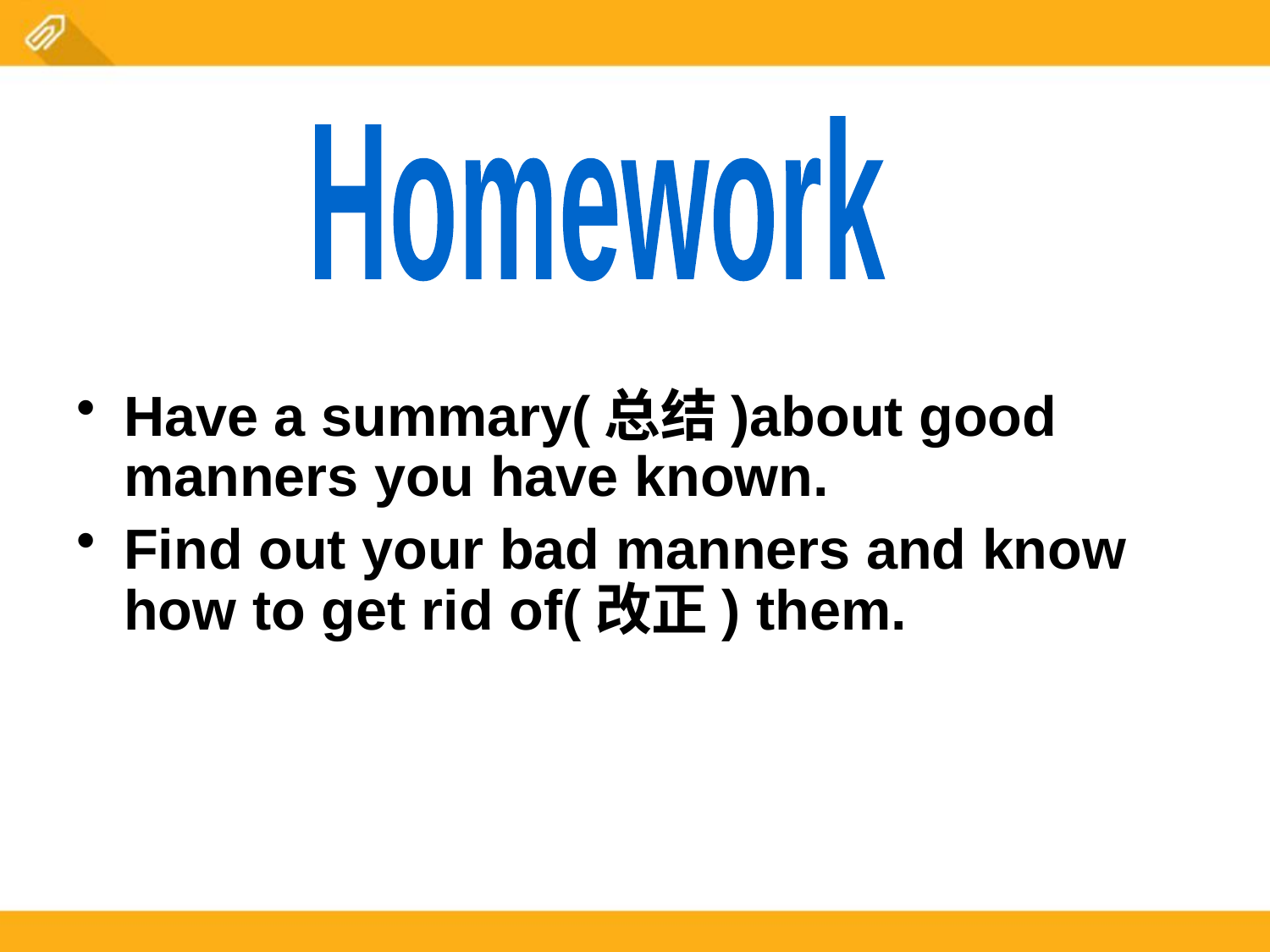

Homework
Have a summary(总结)about good manners you have known.
Find out your bad manners and know how to get rid of(改正) them.